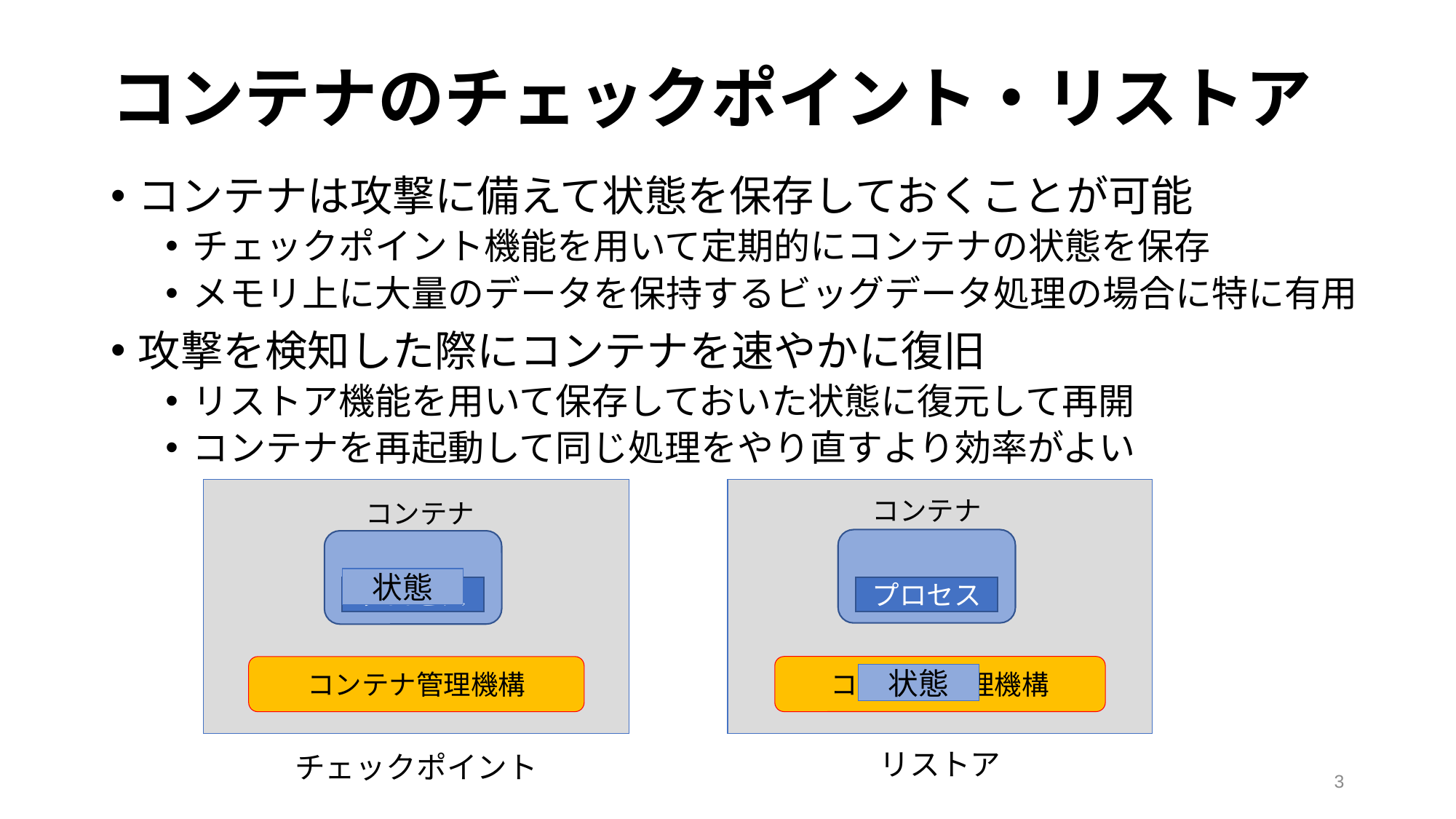

# コンテナのチェックポイント・リストア
コンテナは攻撃に備えて状態を保存しておくことが可能
チェックポイント機能を用いて定期的にコンテナの状態を保存
メモリ上に大量のデータを保持するビッグデータ処理の場合に特に有用
攻撃を検知した際にコンテナを速やかに復旧
リストア機能を用いて保存しておいた状態に復元して再開
コンテナを再起動して同じ処理をやり直すより効率がよい

コンテナ
コンテナ

状態
プロセス
プロセス
コンテナ管理機構
コンテナ管理機構
状態
リストア
チェックポイント
3